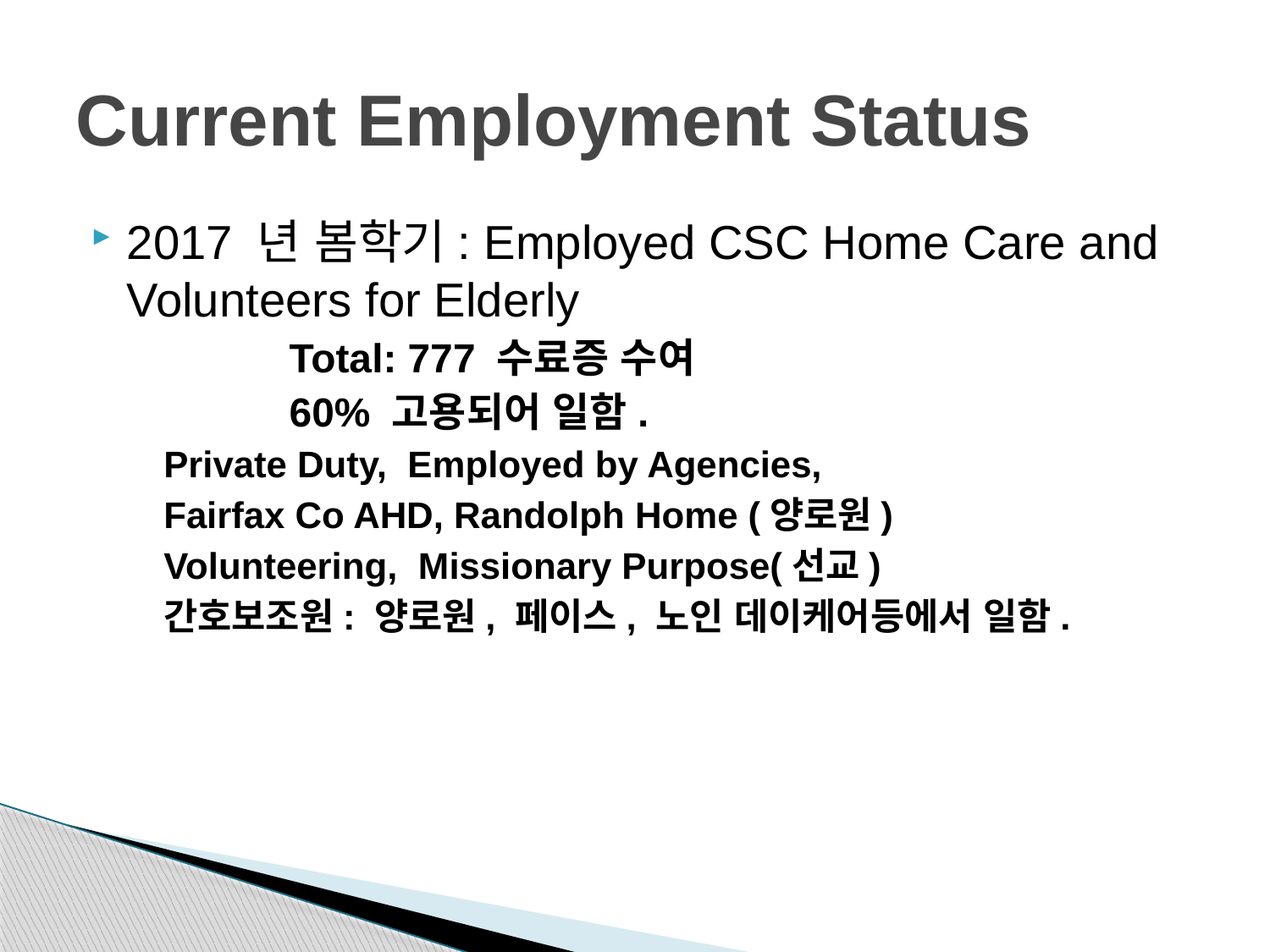

# Current Employment Status
2017 년 봄학기: Employed CSC Home Care and Volunteers for Elderly
		Total: 777 수료증 수여
		60% 고용되어 일함.
Private Duty,  Employed by Agencies,
Fairfax Co AHD, Randolph Home (양로원)
Volunteering,  Missionary Purpose(선교)
간호보조원: 양로원, 페이스, 노인 데이케어등에서 일함.